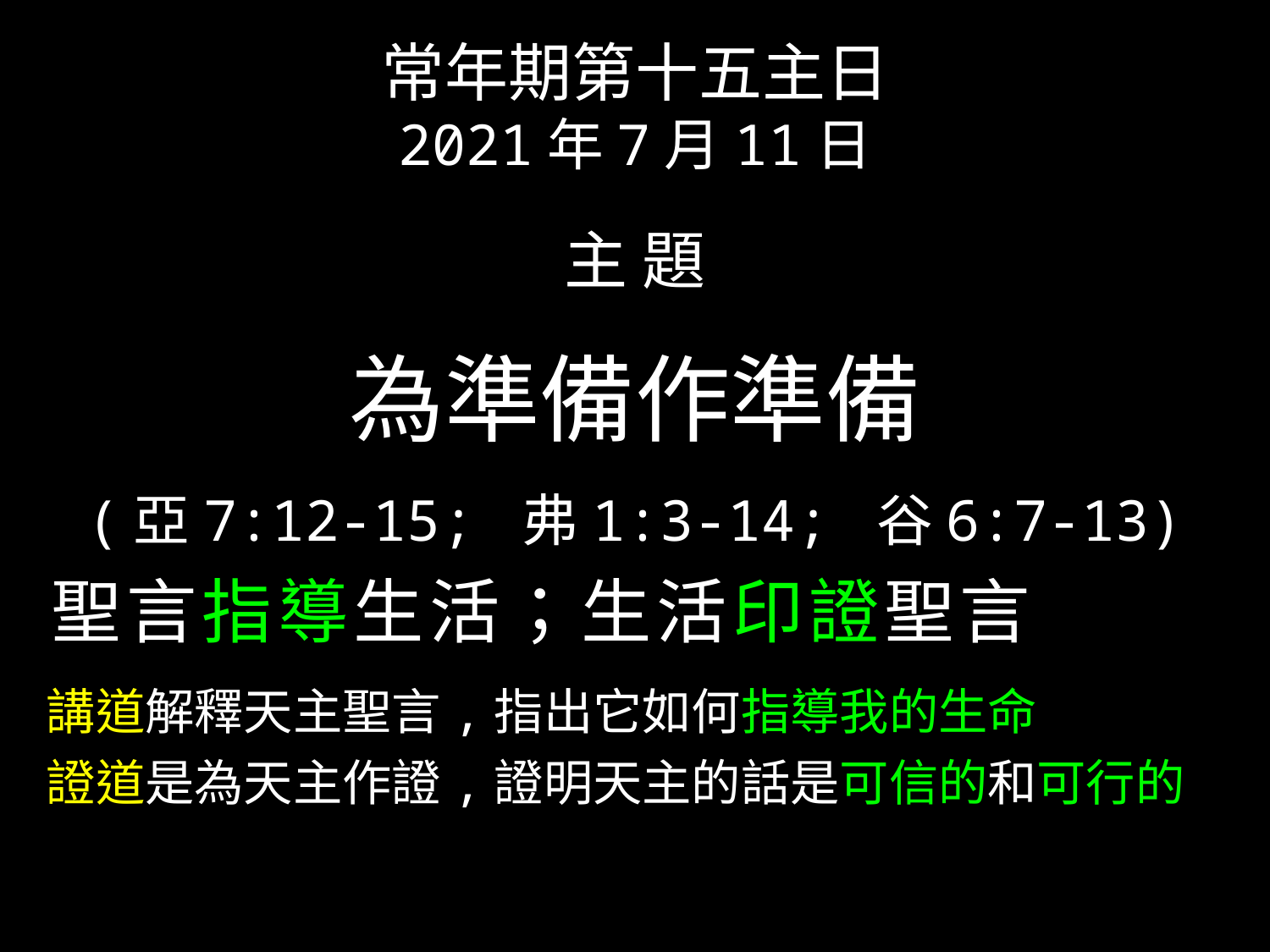

常年期第十五主日
2021年7月11日

主 題
為準備作準備
(亞7:12-15; 弗1:3-14; 谷6:7-13)
 聖言指導生活；生活印證聖言
  講道解釋天主聖言,指出它如何指導我的生命
  證道是為天主作證,證明天主的話是可信的和可行的